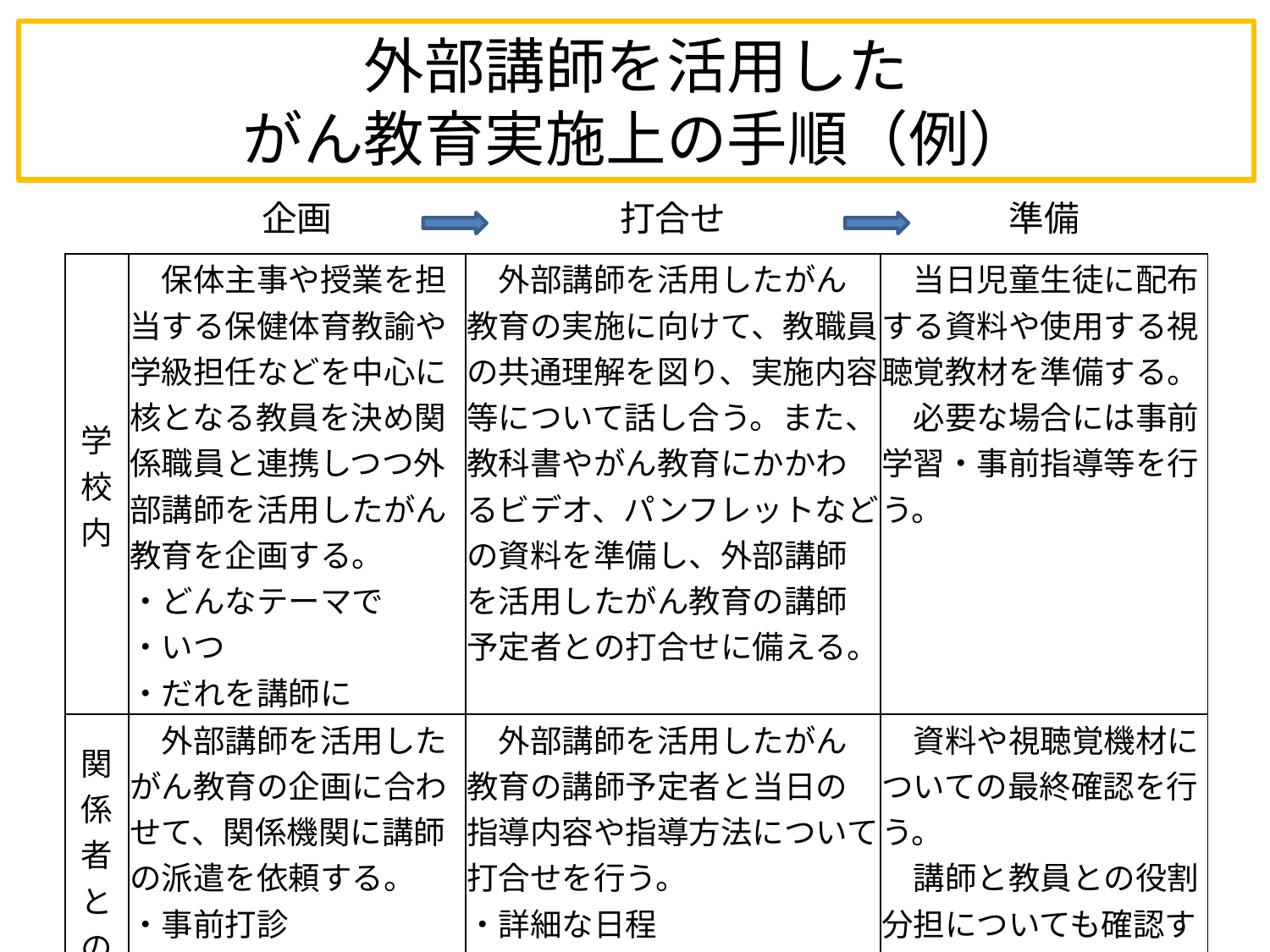

# 外部講師を活用した がん教育実施上の手順（例）
|  | 企画 | 打合せ | 準備 |
| --- | --- | --- | --- |
| 学校内 | 保体主事や授業を担当する保健体育教諭や学級担任などを中心に核となる教員を決め関係職員と連携しつつ外部講師を活用したがん教育を企画する。 ・どんなテーマで ・いつ ・だれを講師に | 外部講師を活用したがん教育の実施に向けて、教職員の共通理解を図り、実施内容等について話し合う。また、教科書やがん教育にかかわるビデオ、パンフレットなどの資料を準備し、外部講師を活用したがん教育の講師予定者との打合せに備える。 | 当日児童生徒に配布する資料や使用する視聴覚教材を準備する。 　必要な場合には事前学習・事前指導等を行う。 |
| 関係者との調整 | 外部講師を活用したがん教育の企画に合わせて、関係機関に講師の派遣を依頼する。 ・事前打診 ・正式依頼状送付 ・打合せ日程調整 | 外部講師を活用したがん教育の講師予定者と当日の指導内容や指導方法について打合せを行う。 ・詳細な日程 ・講師と学校の役割分担 ・準備品等 ・指導上の留意事項確認 | 資料や視聴覚機材についての最終確認を行う。 　講師と教員との役割分担についても確認する。 |